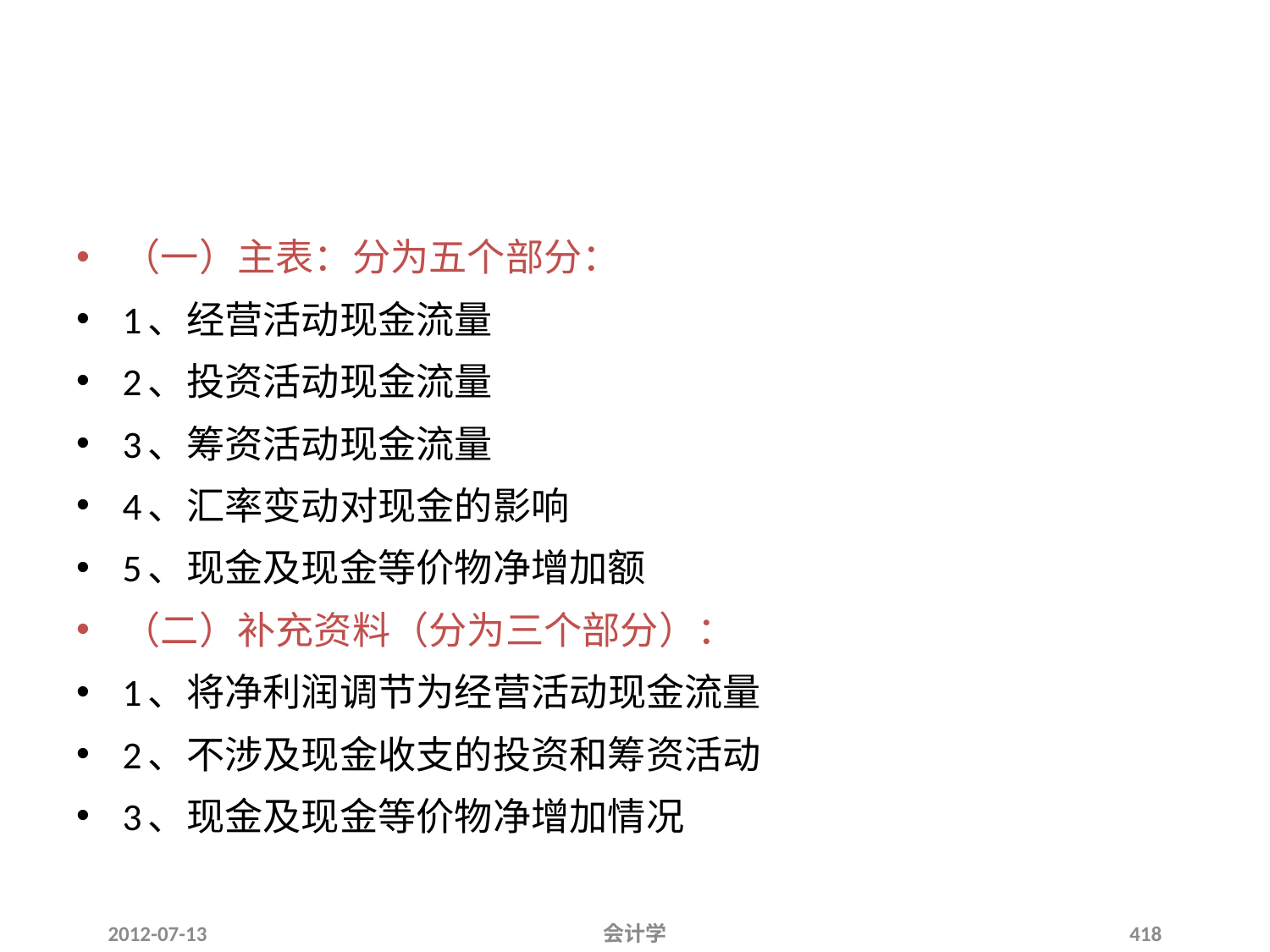

# 二、现金流量表的基本结构
（一）主表：分为五个部分：
1、经营活动现金流量
2、投资活动现金流量
3、筹资活动现金流量
4、汇率变动对现金的影响
5、现金及现金等价物净增加额
（二）补充资料（分为三个部分）：
1、将净利润调节为经营活动现金流量
2、不涉及现金收支的投资和筹资活动
3、现金及现金等价物净增加情况
2012-07-13
会计学
418